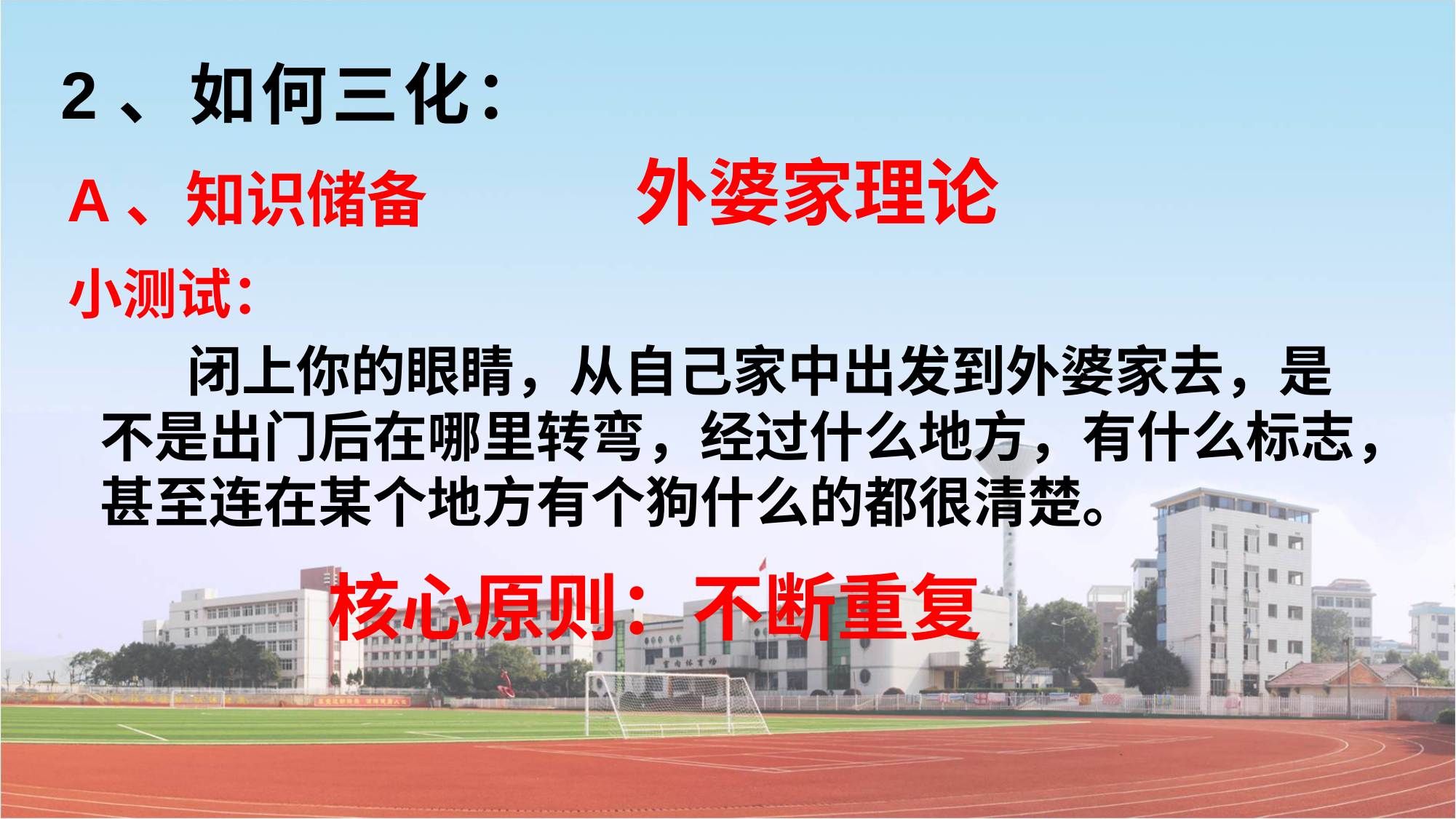

# 2、如何三化：
外婆家理论
A、知识储备
小测试：
      闭上你的眼睛，从自己家中出发到外婆家去，是不是出门后在哪里转弯，经过什么地方，有什么标志，甚至连在某个地方有个狗什么的都很清楚。
核心原则：不断重复